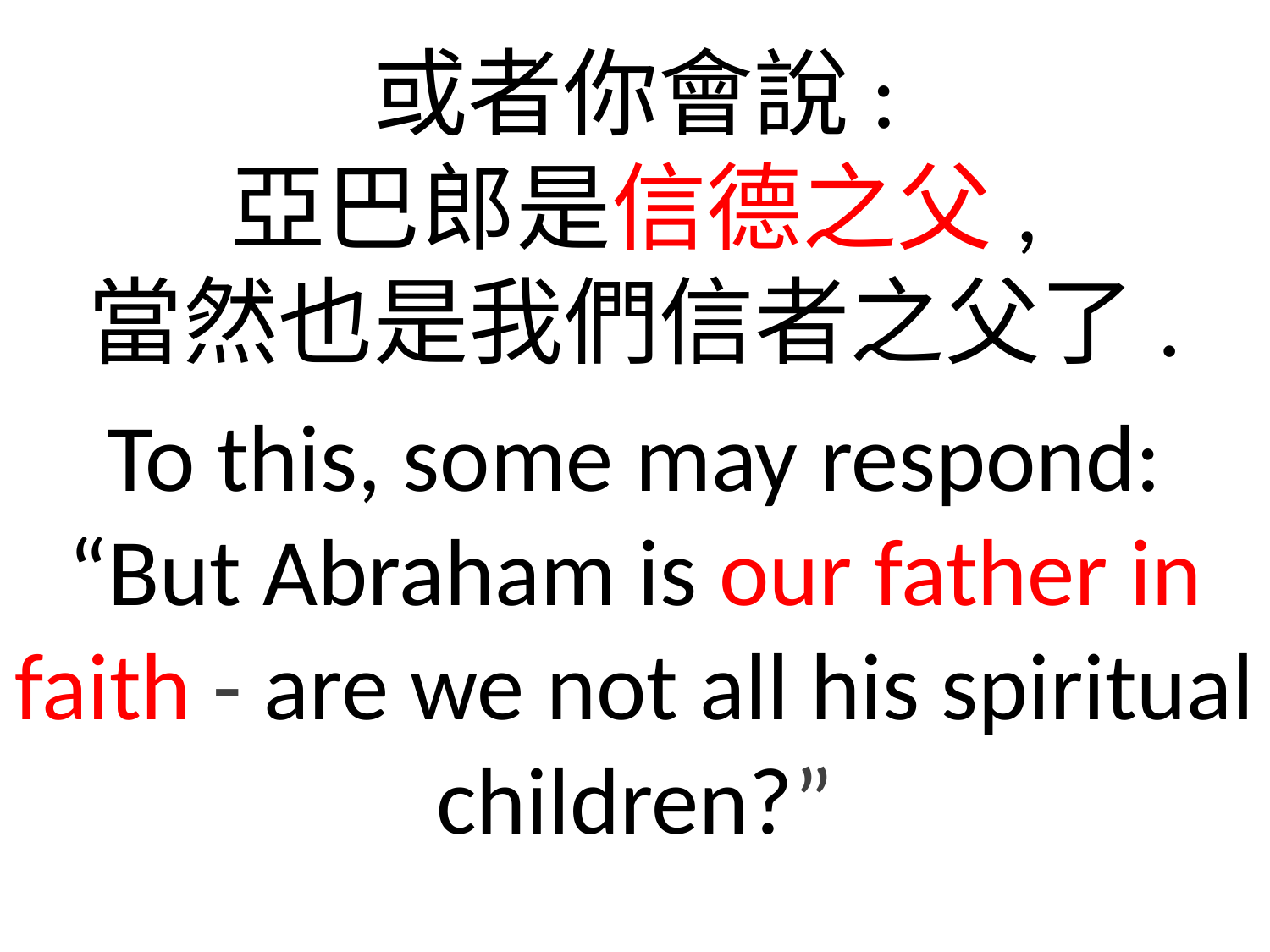

或者你會說:
亞巴郎是信德之父,
當然也是我們信者之父了.
To this, some may respond: “But Abraham is our father in faith - are we not all his spiritual children?”